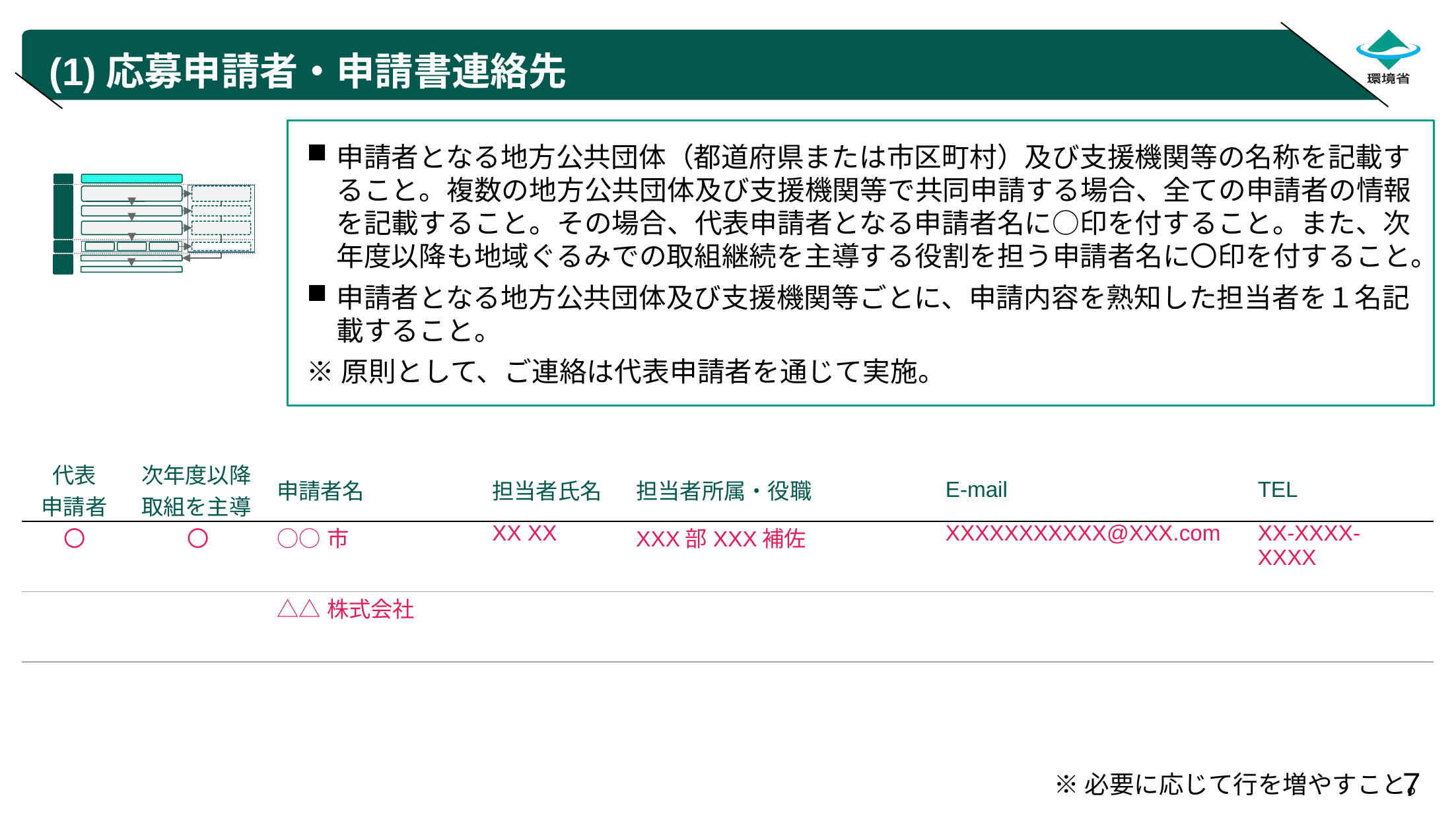

# (1)応募申請者・申請書連絡先
申請者となる地方公共団体（都道府県または市区町村）及び支援機関等の名称を記載すること。複数の地方公共団体及び支援機関等で共同申請する場合、全ての申請者の情報を記載すること。その場合、代表申請者となる申請者名に○印を付すること。また、次年度以降も地域ぐるみでの取組継続を主導する役割を担う申請者名に〇印を付すること。
申請者となる地方公共団体及び支援機関等ごとに、申請内容を熟知した担当者を１名記載すること。
※原則として、ご連絡は代表申請者を通じて実施。

| 代表 申請者 | 次年度以降 取組を主導 | 申請者名 | 担当者氏名 | 担当者所属・役職 | E-mail | TEL |
| --- | --- | --- | --- | --- | --- | --- |
| 〇 | 〇 | ○○市 | XX XX | XXX部XXX補佐 | XXXXXXXXXXX@XXX.com | XX-XXXX-XXXX |
|  |  | △△株式会社 |  |  |  |  |
※必要に応じて行を増やすこと。